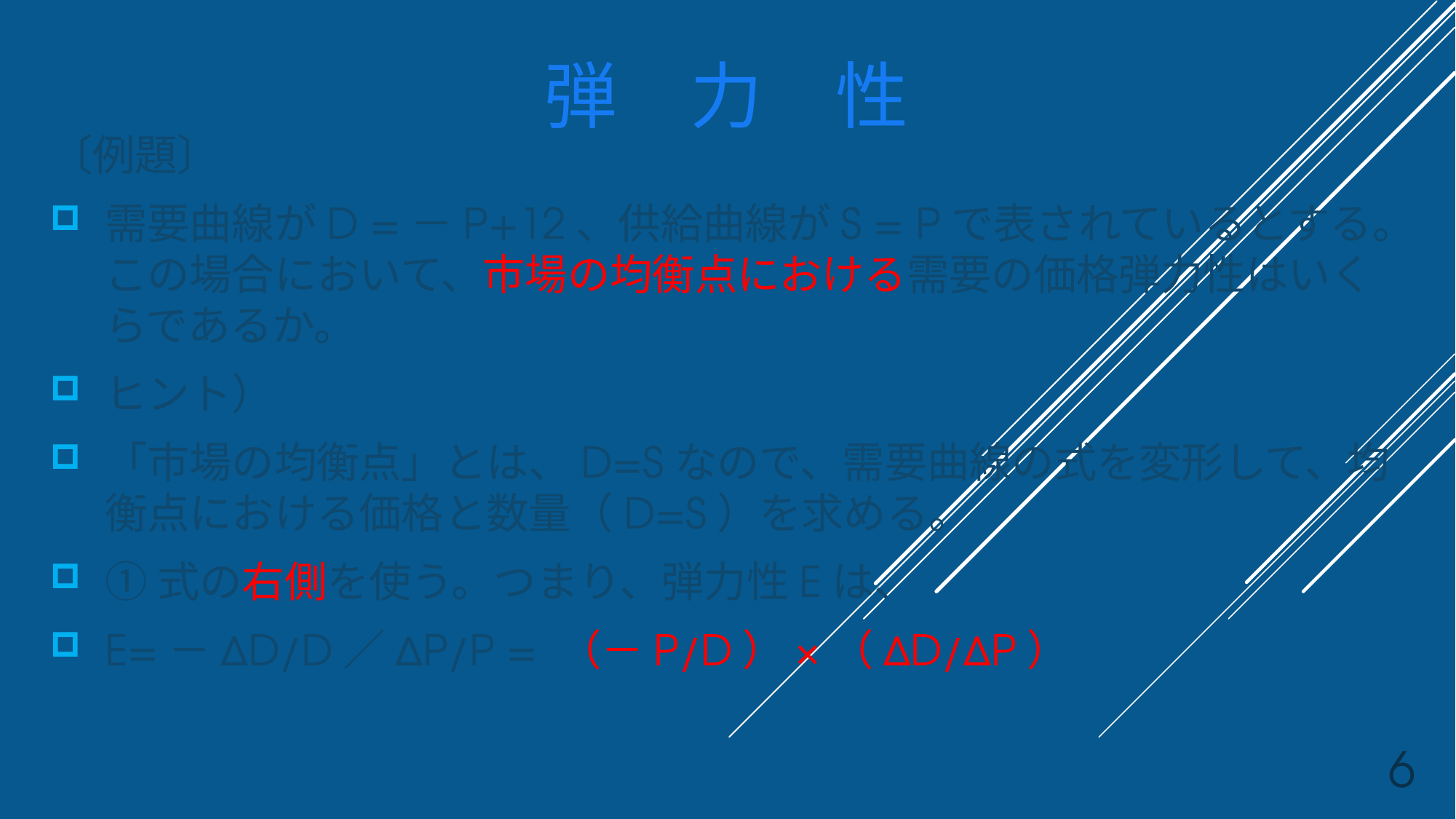

# 弾　力　性
〔例題〕
需要曲線がD =－P+12、供給曲線がS = Pで表されているとする。この場合において、市場の均衡点における需要の価格弾力性はいくらであるか。
ヒント）
「市場の均衡点」とは、D=Sなので、需要曲線の式を変形して、均衡点における価格と数量（D=S）を求める。
①式の右側を使う。つまり、弾力性Eは、
E=－ΔD/D／ΔP/P = （－P/D）×（ΔD/ΔP）
6